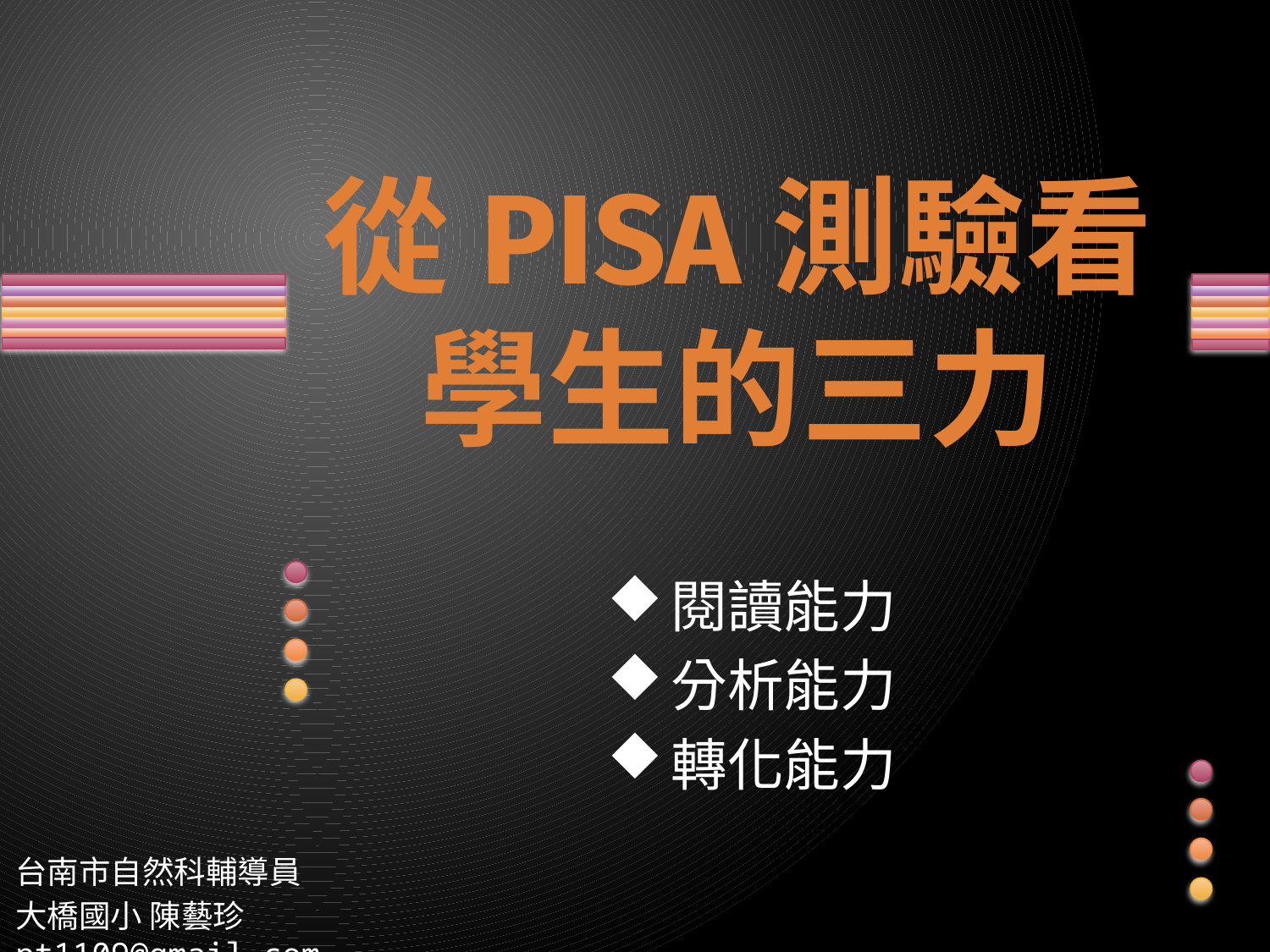

# 從PISA測驗看學生的三力

閱讀能力
分析能力
轉化能力

台南市自然科輔導員
大橋國小 陳藝珍 pt1109@gmail.com